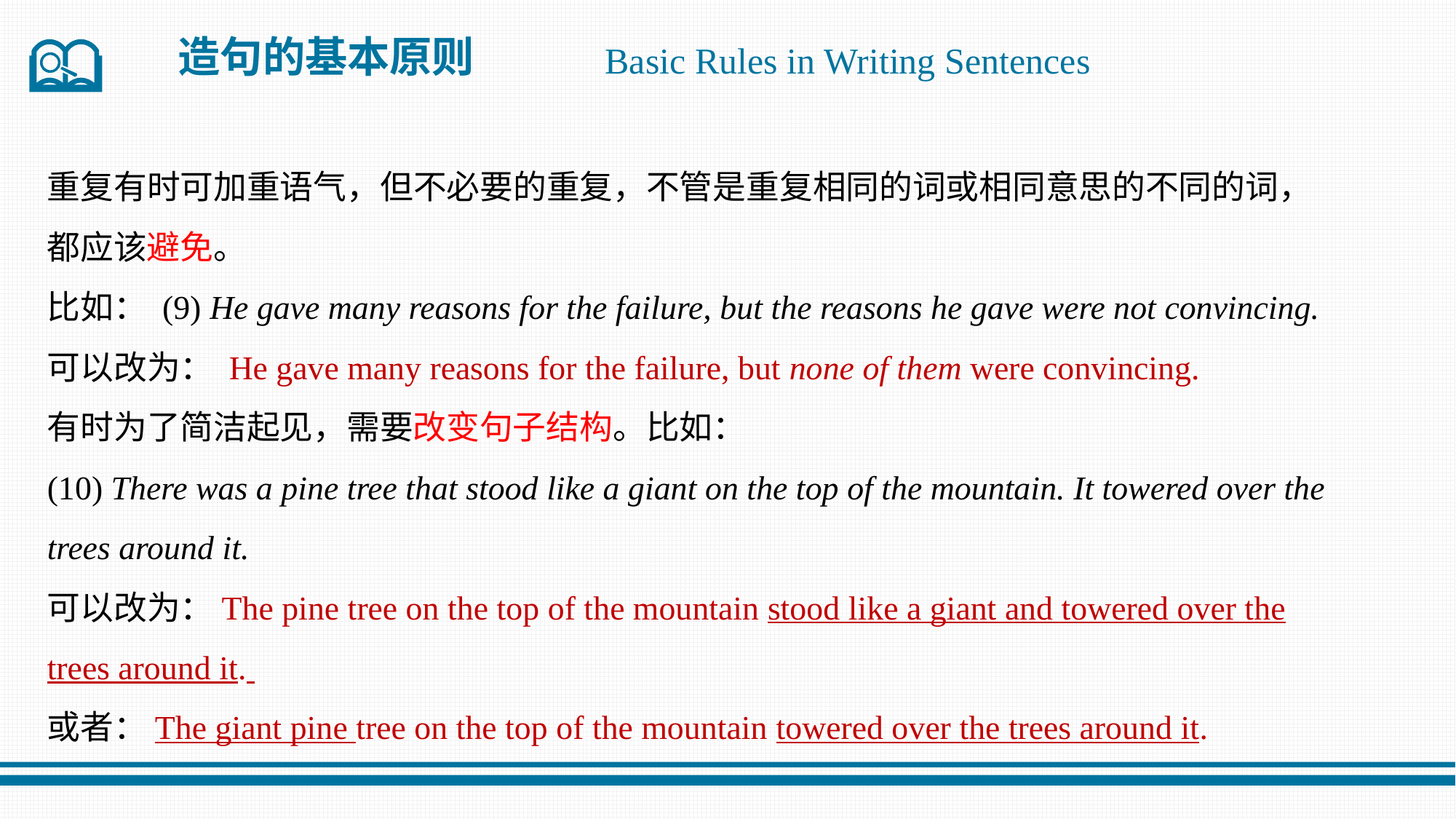

造句的基本原则
Basic Rules in Writing Sentences
重复有时可加重语气，但不必要的重复，不管是重复相同的词或相同意思的不同的词，都应该避免。
比如： (9) He gave many reasons for the failure, but the reasons he gave were not convincing.
可以改为： He gave many reasons for the failure, but none of them were convincing.
有时为了简洁起见，需要改变句子结构。比如：
(10) There was a pine tree that stood like a giant on the top of the mountain. It towered over the trees around it.
可以改为：The pine tree on the top of the mountain stood like a giant and towered over the trees around it.
或者：The giant pine tree on the top of the mountain towered over the trees around it.